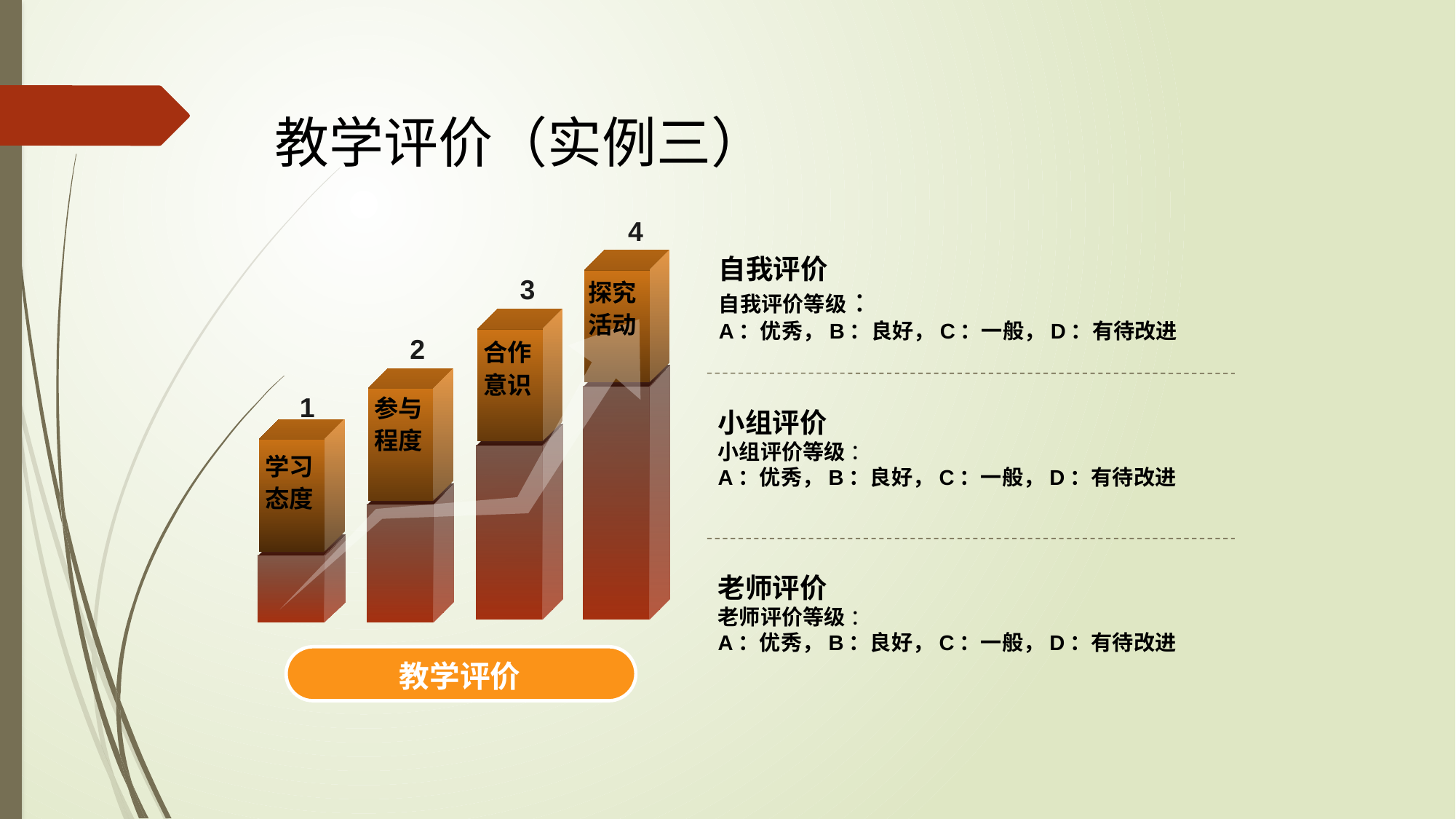

教学评价（实例三）
4
自我评价
自我评价等级 ：
A：优秀，B：良好，C：一般，D：有待改进
3
探究
活动

2
合作
意识

1
参与
程度

小组评价
小组评价等级 ：
A：优秀，B：良好，C：一般，D：有待改进

学习
态度

老师评价
老师评价等级 ：
A：优秀，B：良好，C：一般，D：有待改进

教学评价